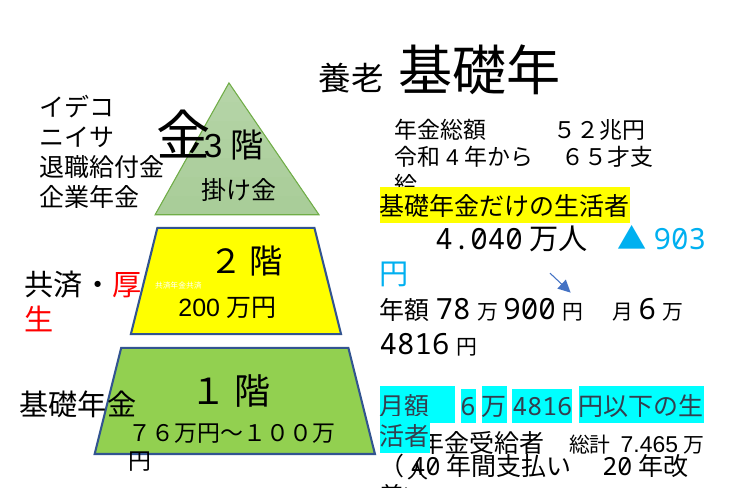

養老  基礎年金

イデコ
ニイサ
退職給付金
企業年金
年金総額　    　５２兆円
令和4年から　 ６５才支給
3階
掛け金
基礎年金だけの生活者
　   4.040万人　▲903円
年額78万900円　月6万4816円

月額　6万4816円以下の生活者
（40年間支払い　20年改善）
　　　208万人　　　▲259円

共済年金共済
 ２ 階
共済・厚生
200万円
１
１ 階
基礎年金
７６万円～１００万円
 年金受給者　総計 7.465万人